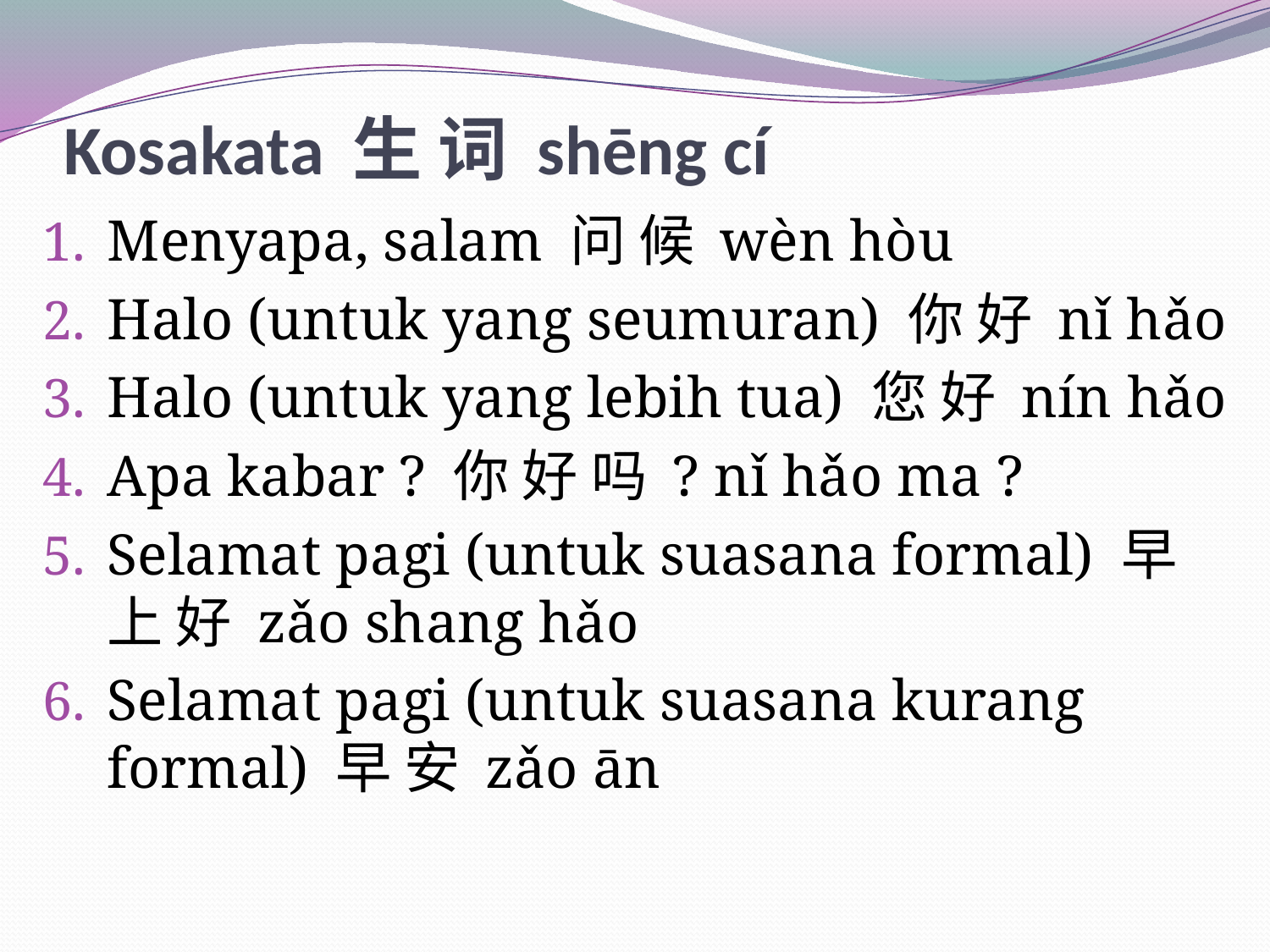

# Kosakata 生 词 shēng cí
Menyapa, salam 问 候 wèn hòu
Halo (untuk yang seumuran) 你 好 nǐ hǎo
Halo (untuk yang lebih tua) 您 好 nín hǎo
Apa kabar ? 你 好 吗 ? nǐ hǎo ma ?
Selamat pagi (untuk suasana formal) 早 上 好 zǎo shang hǎo
Selamat pagi (untuk suasana kurang formal) 早 安 zǎo ān